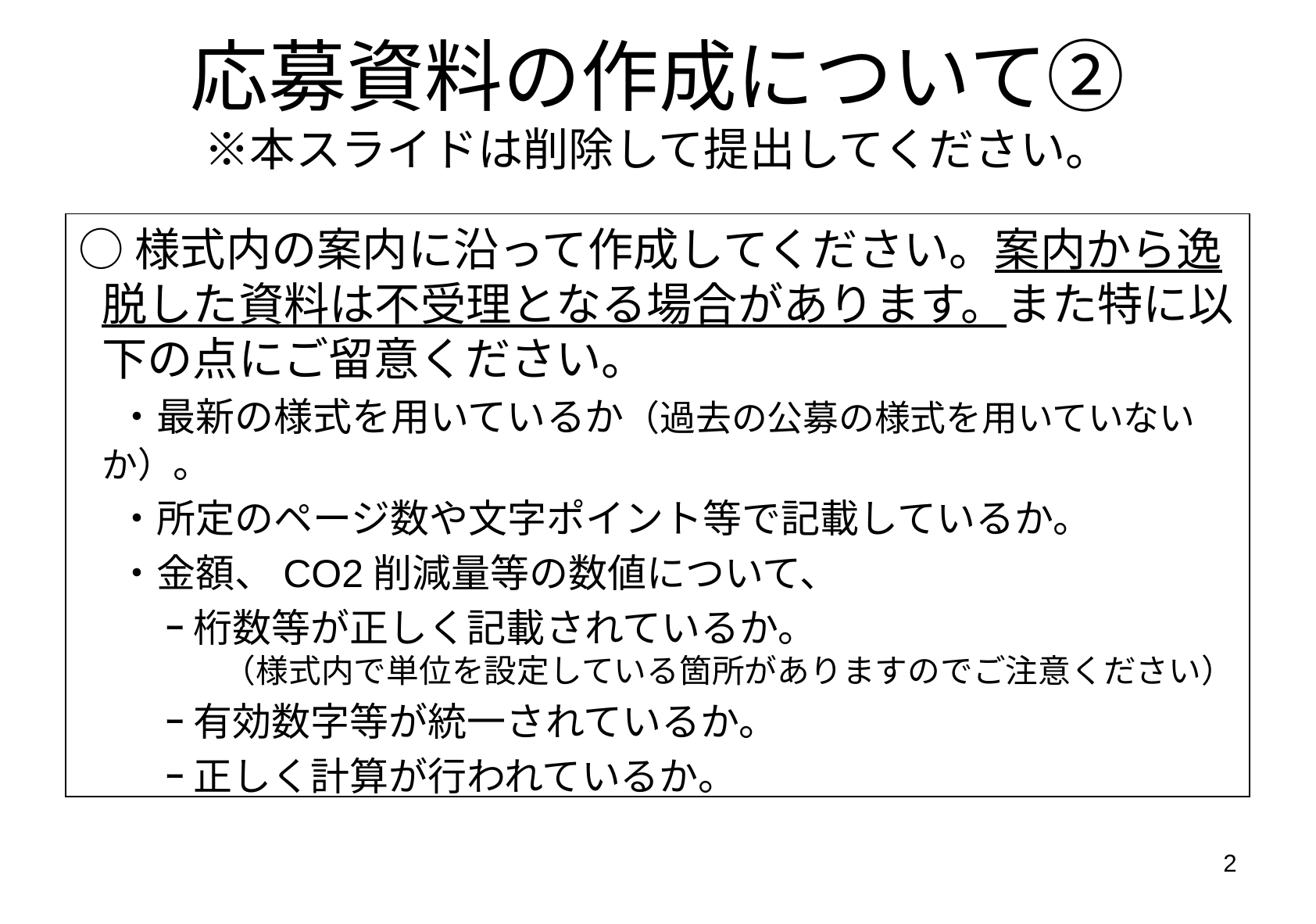

応募資料の作成について②
※本スライドは削除して提出してください。
○様式内の案内に沿って作成してください。案内から逸脱した資料は不受理となる場合があります。また特に以下の点にご留意ください。
　・最新の様式を用いているか（過去の公募の様式を用いていないか）。
　・所定のページ数や文字ポイント等で記載しているか。
　・金額、CO2削減量等の数値について、
　　 ｰ 桁数等が正しく記載されているか。
　　　 　 （様式内で単位を設定している箇所がありますのでご注意ください）
　　 ｰ 有効数字等が統一されているか。
　 　ｰ 正しく計算が行われているか。

2